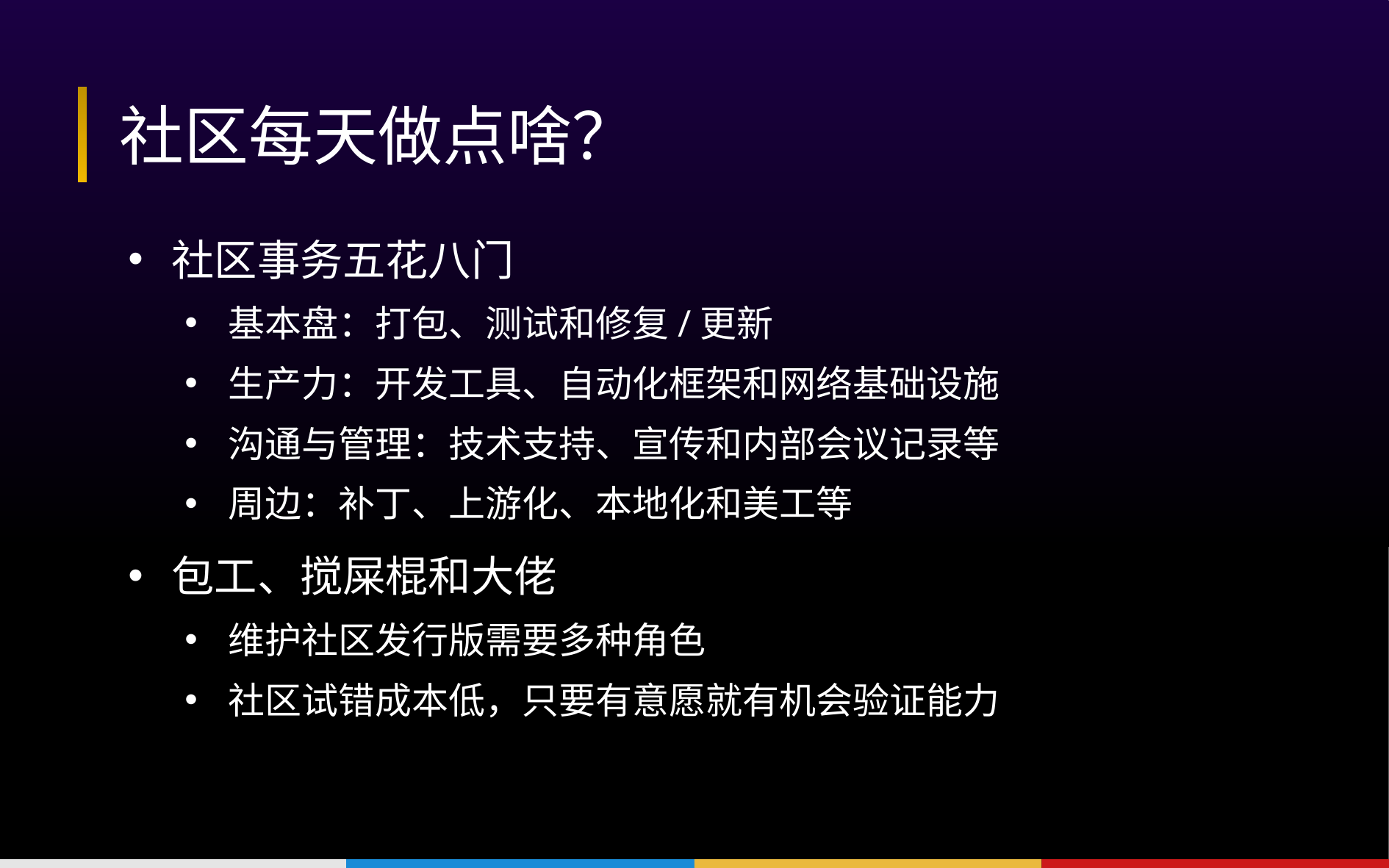

# 社区每天做点啥？
社区事务五花八门
基本盘：打包、测试和修复/更新
生产力：开发工具、自动化框架和网络基础设施
沟通与管理：技术支持、宣传和内部会议记录等
周边：补丁、上游化、本地化和美工等
包工、搅屎棍和大佬
维护社区发行版需要多种角色
社区试错成本低，只要有意愿就有机会验证能力
19